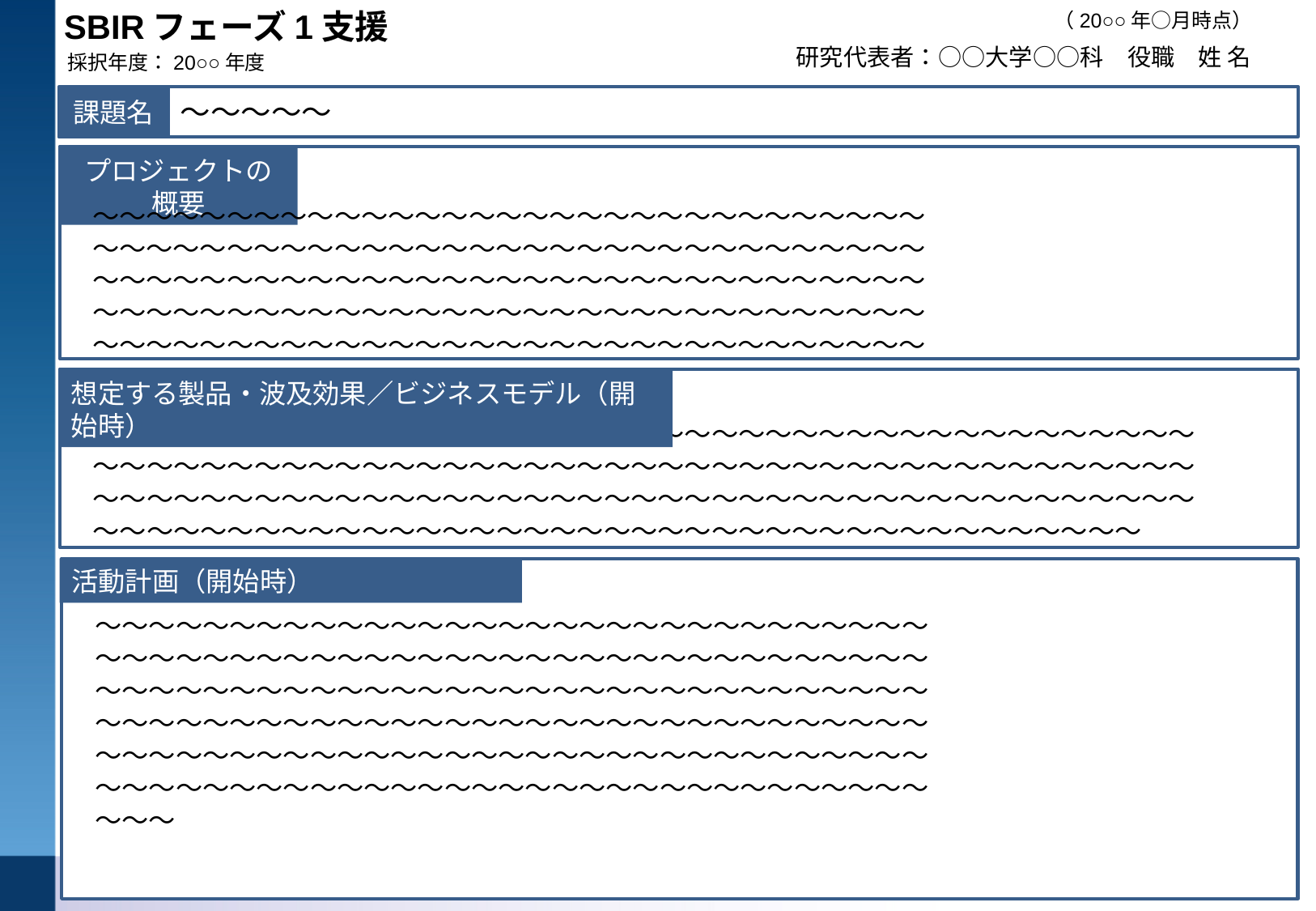

SBIRフェーズ1支援
（20○○年○月時点）
研究代表者：○○大学○○科　役職　姓 名
採択年度：20○○年度
～～～～～
課題名

プロジェクトの概要
～～～～～～～～～～～～～～～～～～～～～～～～～～～～～～～～～～～～～～～～～～～～～～～～～～～～～～～～～～～～～～～～～～～～～～～～～～～～～～～～～～～～～～～～～～～～～～～～～～～～～～～～～～～～～～～～～～～～～～～～～～～～～～～～～～～～～～～～～～～～～～～～～～～～～～～～～～～

想定する製品・波及効果／ビジネスモデル（開始時）
～～～～～～～～～～～～～～～～～～～～～～～～～～～～～～～～～～～～～～～～～～～～～～～～～～～～～～～～～～～～～～～～～～～～～～～～～～～～～～～～～～～～～～～～～～～～～～～～～～～～～～～～～～～～～～～～～～～～～～～～～～～～～～～～～～～～～～～～～～～～～～～～～～～～～～～～～～～～～～～～～～
活動計画（開始時）

～～～～～～～～～～～～～～～～～～～～～～～～～～～～～～～～～～～～～～～～～～～～～～～～～～～～～～～～～～～～～～～～～～～～～～～～～～～～～～～～～～～～～～～～～～～～～～～～～～～～～～～～～～～～～～～～～～～～～～～～～～～～～～～～～～～～～～～～～～～～～～～～～～～～～～～～～～～～～～～～～～～～～～～～～～～～～～～～～～～～～～～～～～～～～